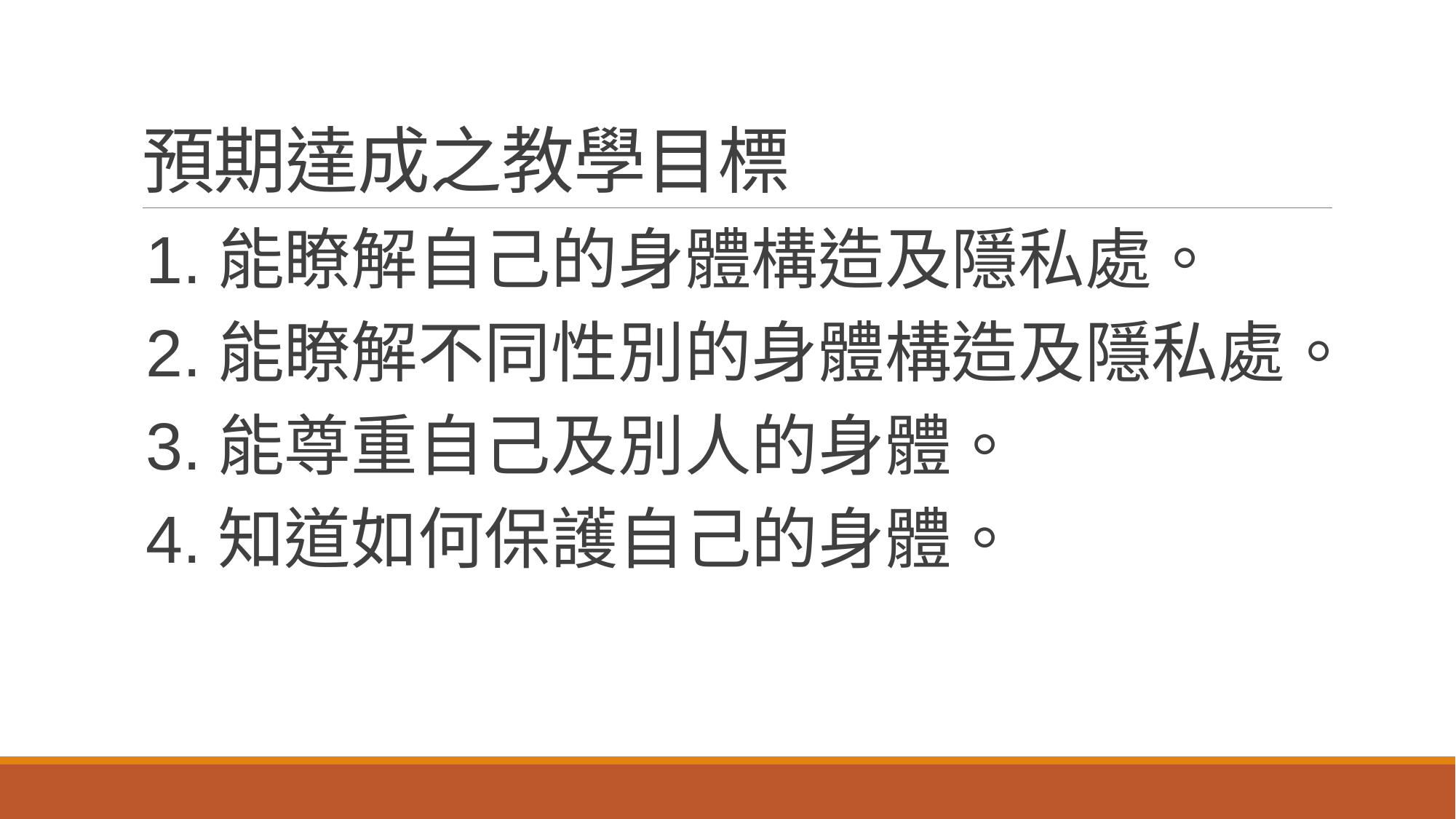

# 預期達成之教學目標
1.能瞭解自己的身體構造及隱私處。
2.能瞭解不同性別的身體構造及隱私處。
3.能尊重自己及別人的身體。
4.知道如何保護自己的身體。